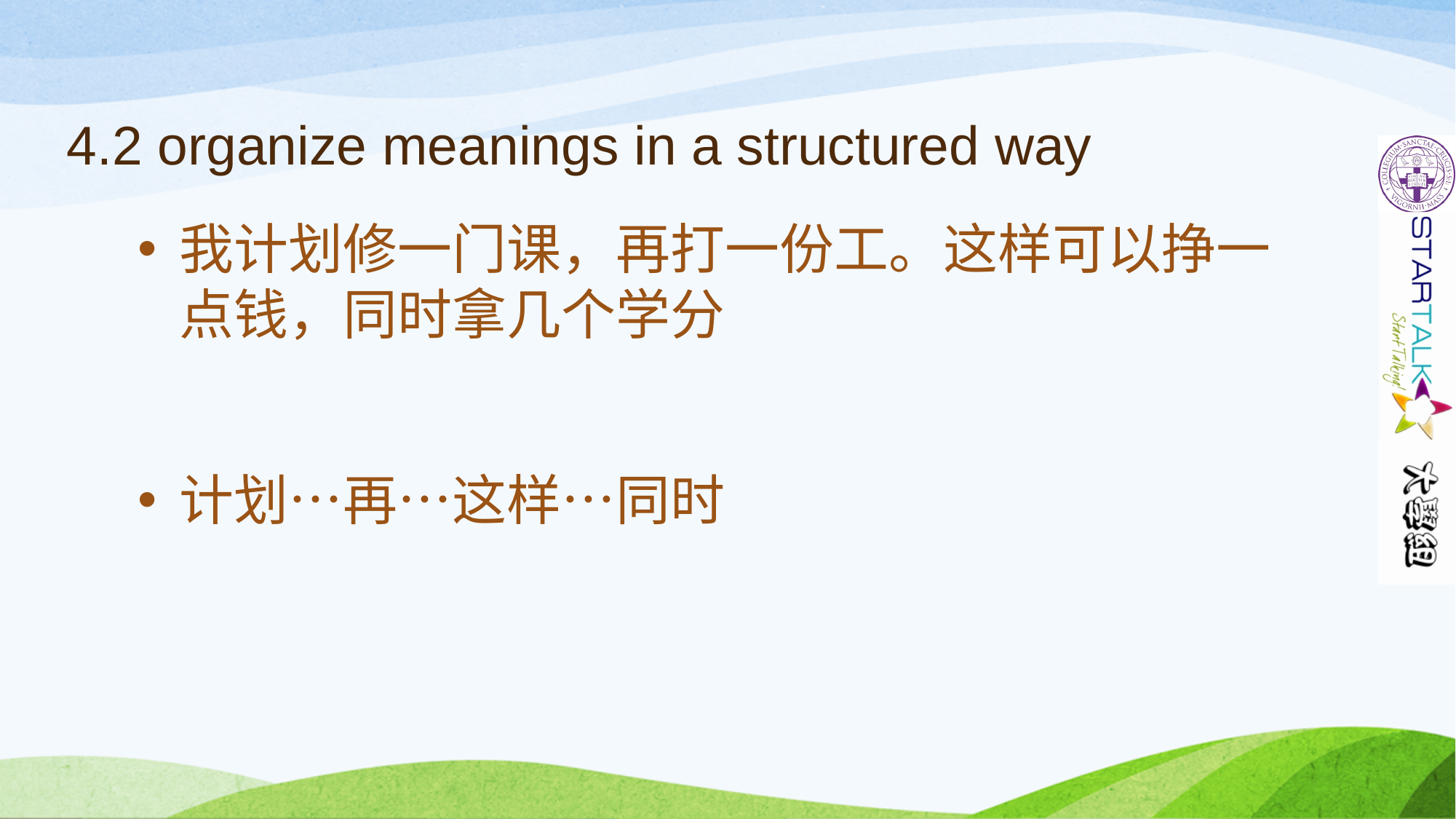

# 4.2 organize meanings in a structured way
我计划修一门课，再打一份工。这样可以挣一点钱，同时拿几个学分

计划…再…这样…同时